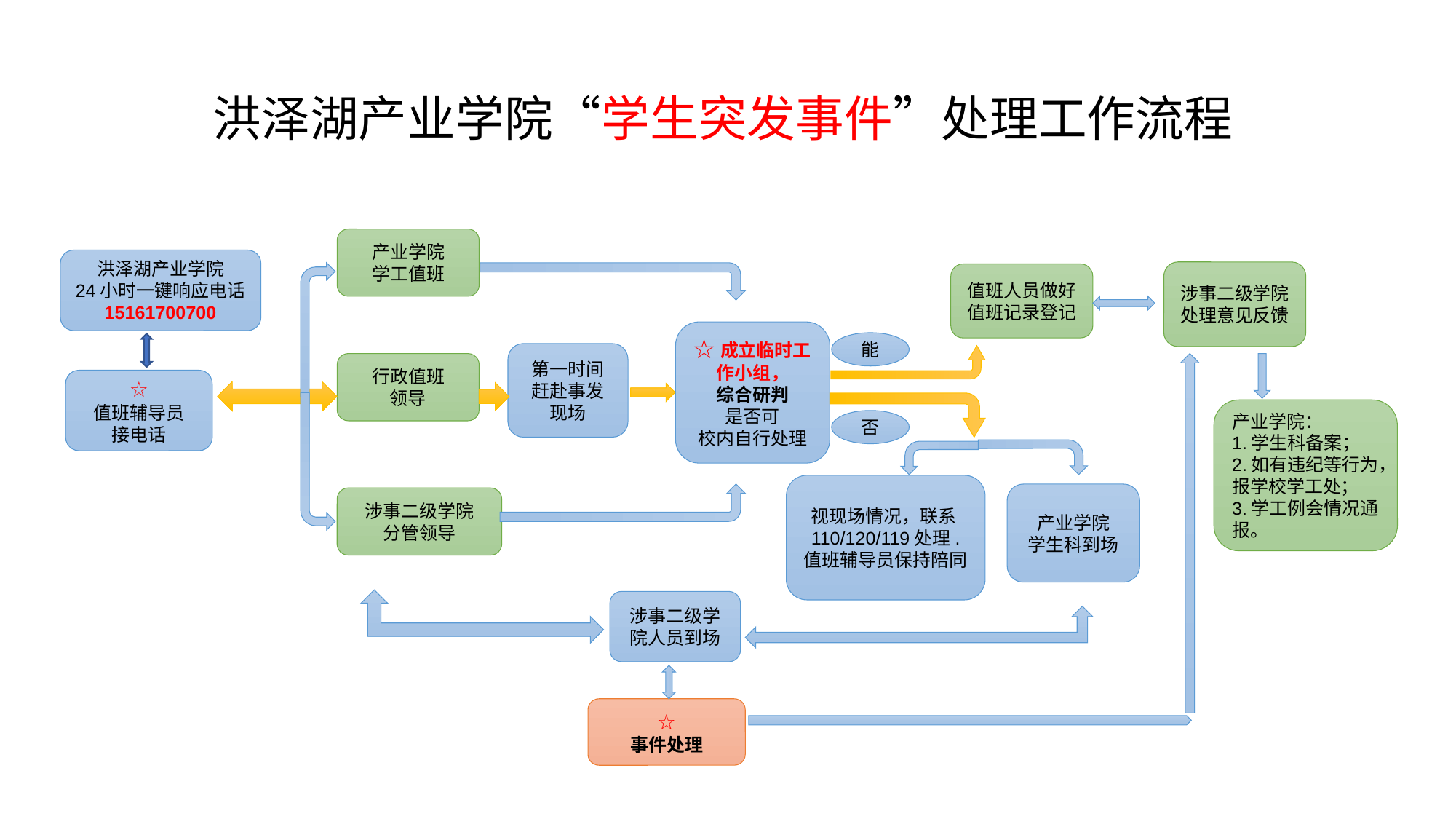

# 洪泽湖产业学院“学生突发事件”处理工作流程

产业学院
学工值班
洪泽湖产业学院
24小时一键响应电话
15161700700
涉事二级学院处理意见反馈

值班人员做好值班记录登记

☆成立临时工作小组，
综合研判
是否可
校内自行处理
能

第一时间赶赴事发现场

行政值班
领导

☆
值班辅导员
接电话

产业学院：
1.学生科备案；
2.如有违纪等行为，报学校学工处；
3.学工例会情况通报。

否

视现场情况，联系110/120/119处理.
值班辅导员保持陪同
产业学院
学生科到场
涉事二级学院
分管领导

涉事二级学院人员到场

☆
事件处理